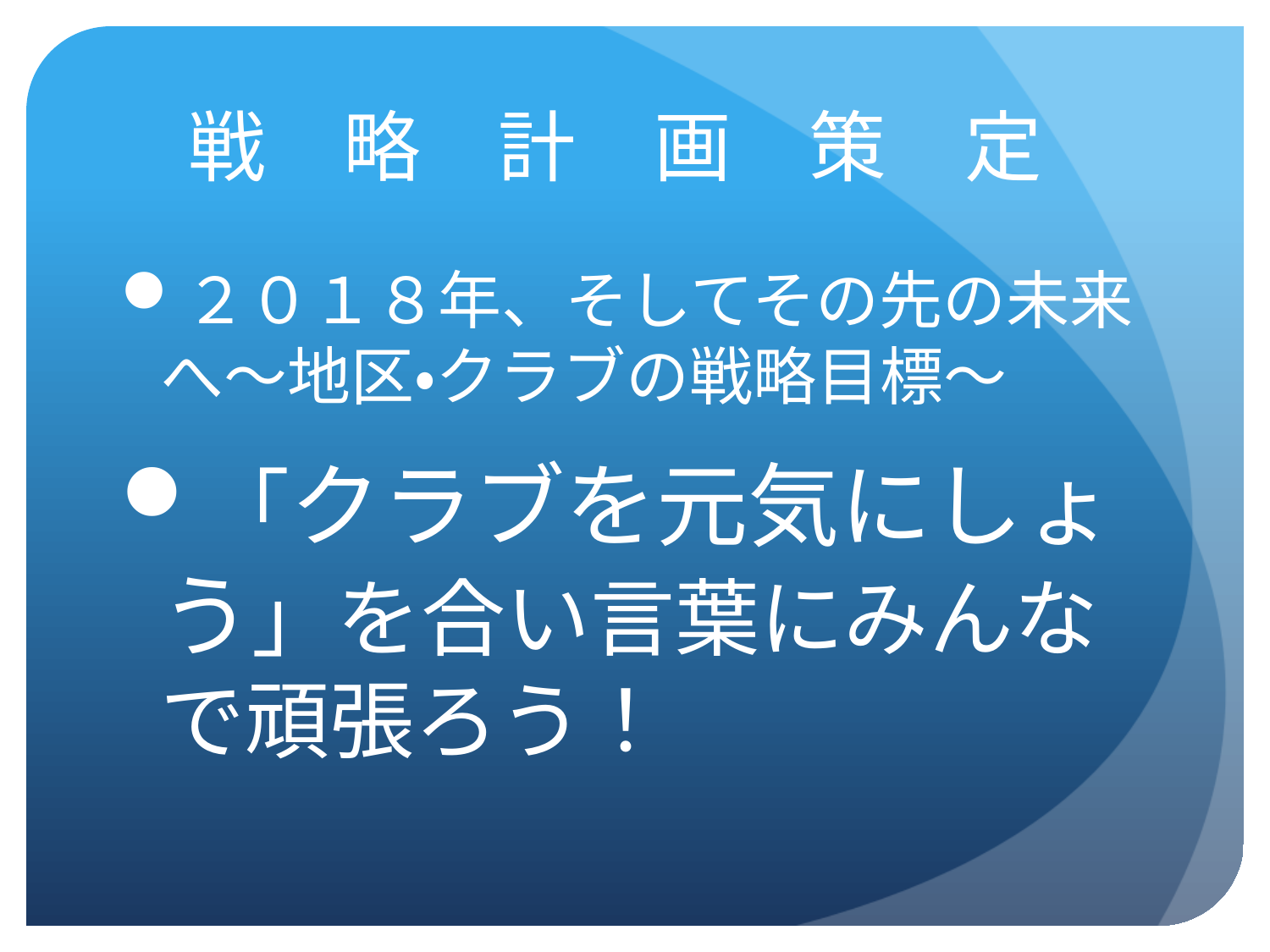

# 戦　略　計　画　策　定
２０１８年、そしてその先の未来へ〜地区・クラブの戦略目標〜
「クラブを元気にしょう」を合い言葉にみんなで頑張ろう！